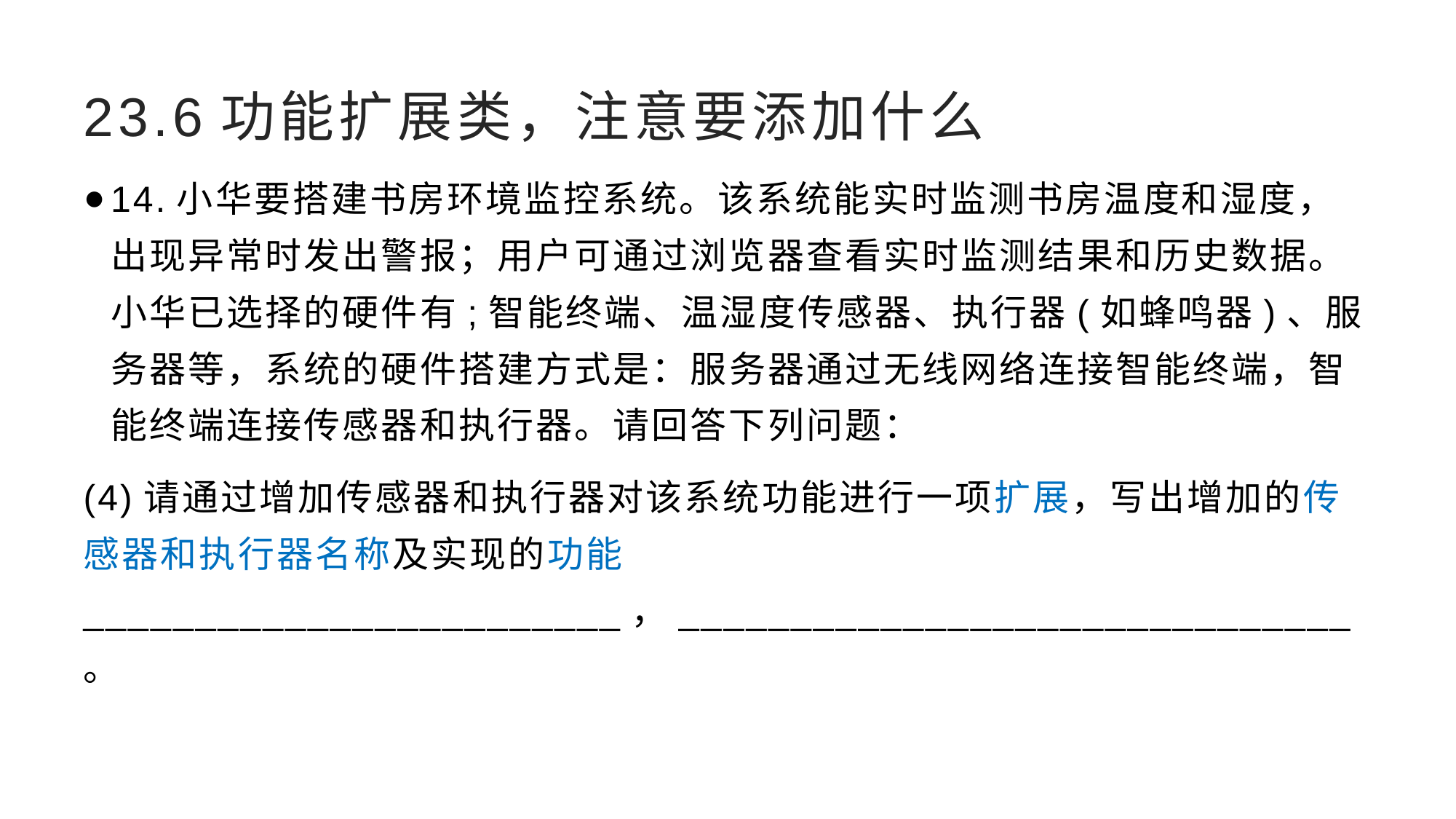

# 23.6功能扩展类，注意要添加什么
14.小华要搭建书房环境监控系统。该系统能实时监测书房温度和湿度，出现异常时发出警报；用户可通过浏览器查看实时监测结果和历史数据。小华已选择的硬件有;智能终端、温湿度传感器、执行器(如蜂鸣器)、服务器等，系统的硬件搭建方式是：服务器通过无线网络连接智能终端，智能终端连接传感器和执行器。请回答下列问题：
(4)请通过增加传感器和执行器对该系统功能进行一项扩展，写出增加的传感器和执行器名称及实现的功能________________________，______________________________。